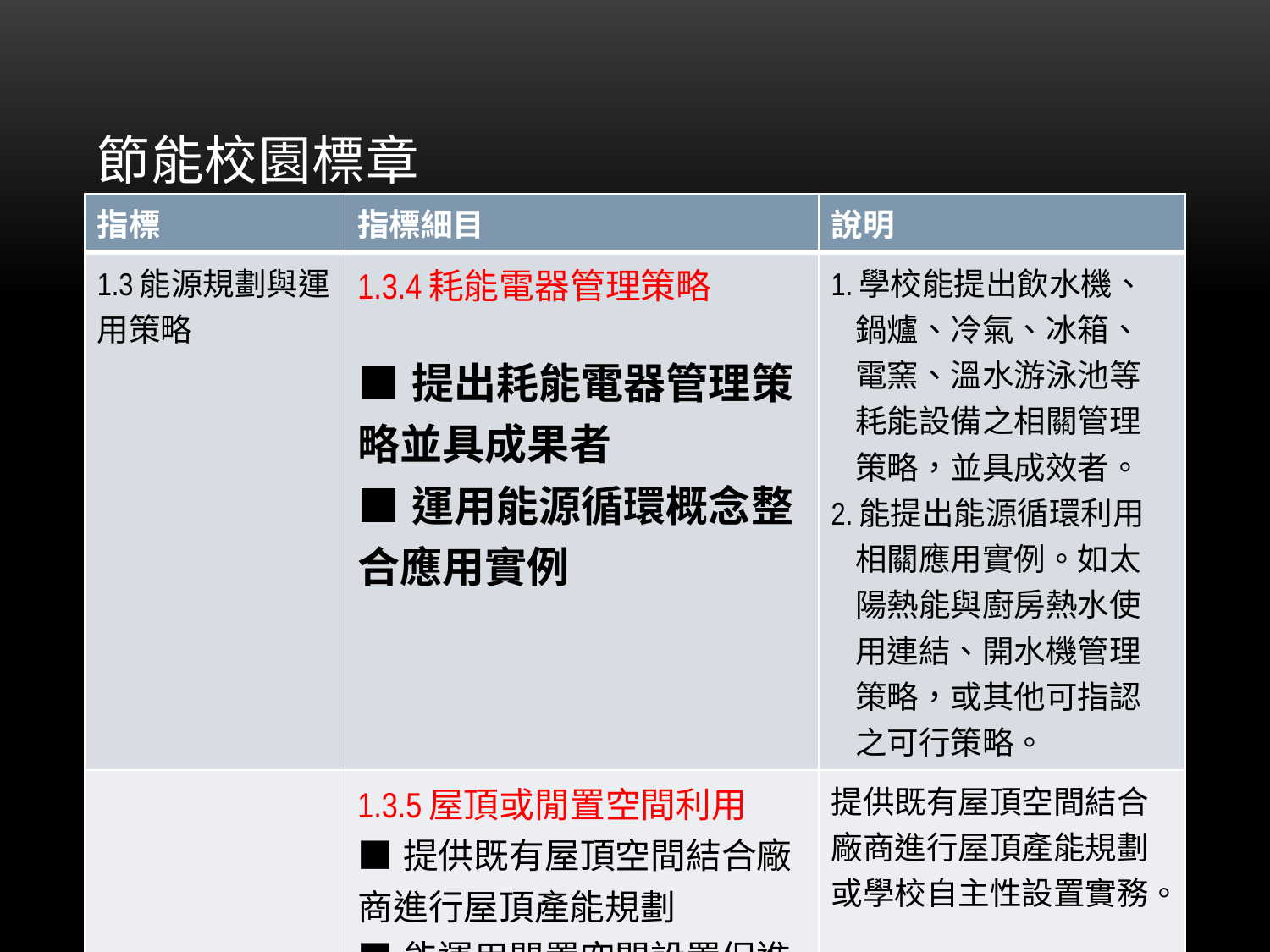

# 節能校園標章
| 指標 | 指標細目 | 說明 |
| --- | --- | --- |
| 1.3能源規劃與運用策略 | 1.3.4耗能電器管理策略 ■提出耗能電器管理策略並具成果者 ■運用能源循環概念整合應用實例 | 1.學校能提出飲水機、鍋爐、冷氣、冰箱、電窯、溫水游泳池等耗能設備之相關管理策略，並具成效者。 2.能提出能源循環利用相關應用實例。如太陽熱能與廚房熱水使用連結、開水機管理策略，或其他可指認之可行策略。 |
|  | 1.3.5屋頂或閒置空間利用 ■提供既有屋頂空間結合廠商進行屋頂產能規劃 ■能運用閒置空間設置促進節約能源與資源相關設備者。 | 提供既有屋頂空間結合廠商進行屋頂產能規劃 或學校自主性設置實務。 |